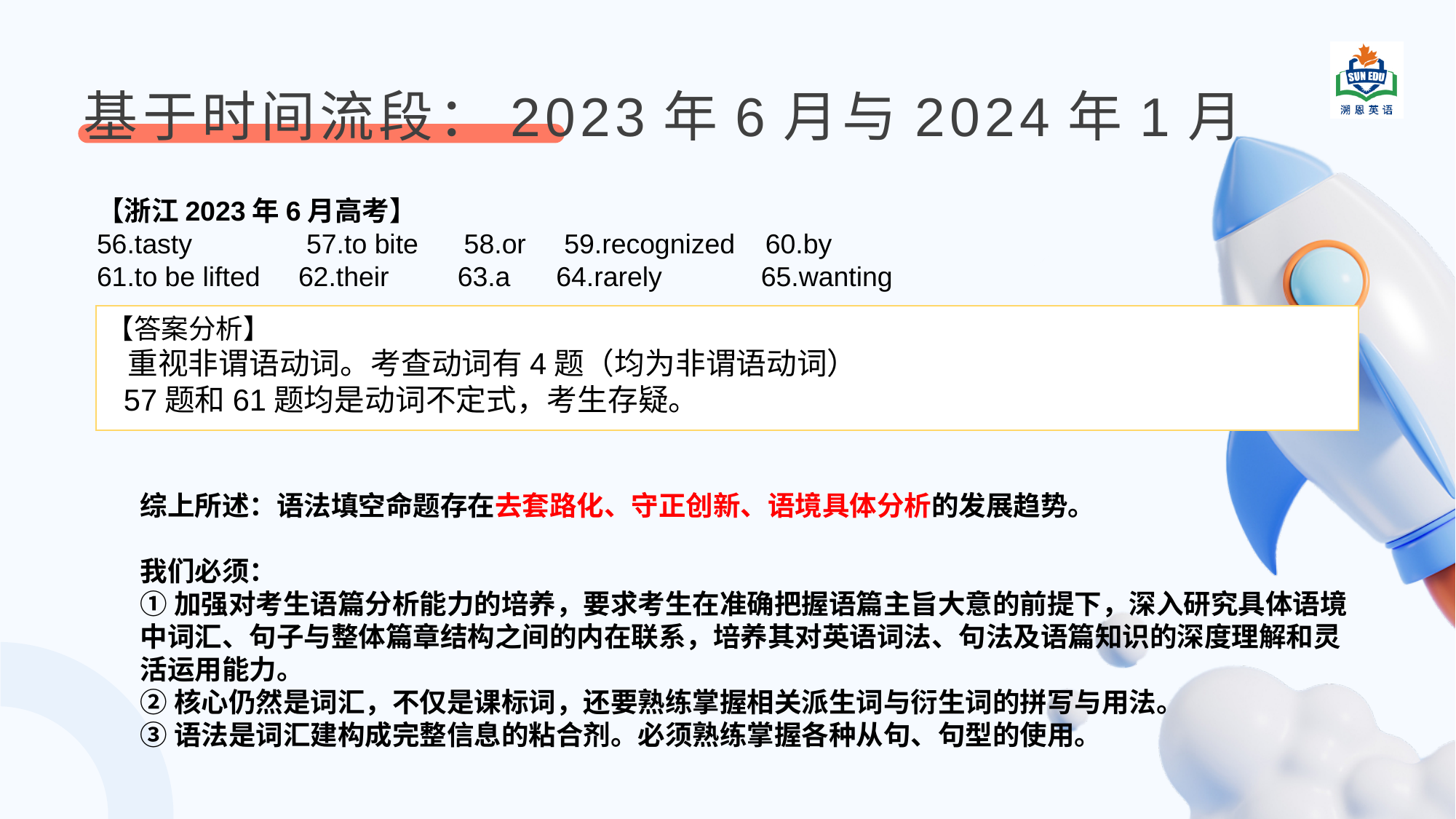

基于时间流段：2023年6月与2024年1月
【浙江2023年6月高考】
56.tasty               57.to bite      58.or     59.recognized    60.by
61.to be lifted     62.their         63.a      64.rarely             65.wanting
【答案分析】
  重视非谓语动词。考查动词有4题（均为非谓语动词）
  57题和61题均是动词不定式，考生存疑。

综上所述：语法填空命题存在去套路化、守正创新、语境具体分析的发展趋势。

我们必须：
①加强对考生语篇分析能力的培养，要求考生在准确把握语篇主旨大意的前提下，深入研究具体语境中词汇、句子与整体篇章结构之间的内在联系，培养其对英语词法、句法及语篇知识的深度理解和灵活运用能力。
②核心仍然是词汇，不仅是课标词，还要熟练掌握相关派生词与衍生词的拼写与用法。
③语法是词汇建构成完整信息的粘合剂。必须熟练掌握各种从句、句型的使用。